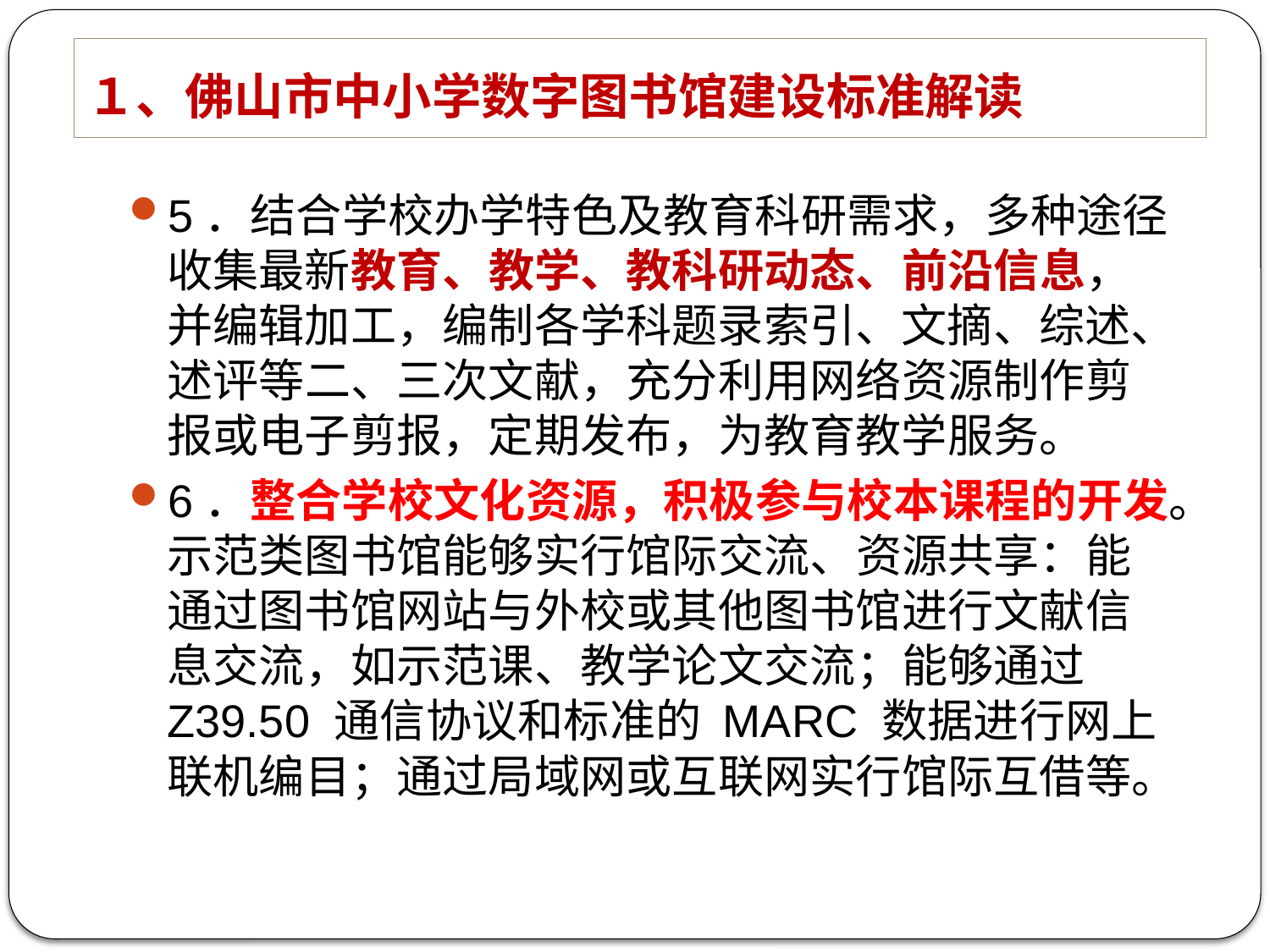

# １、佛山市中小学数字图书馆建设标准解读
5．结合学校办学特色及教育科研需求，多种途径收集最新教育、教学、教科研动态、前沿信息，并编辑加工，编制各学科题录索引、文摘、综述、述评等二、三次文献，充分利用网络资源制作剪报或电子剪报，定期发布，为教育教学服务。
6．整合学校文化资源，积极参与校本课程的开发。示范类图书馆能够实行馆际交流、资源共享：能通过图书馆网站与外校或其他图书馆进行文献信息交流，如示范课、教学论文交流；能够通过 Z39.50 通信协议和标准的 MARC 数据进行网上联机编目；通过局域网或互联网实行馆际互借等。